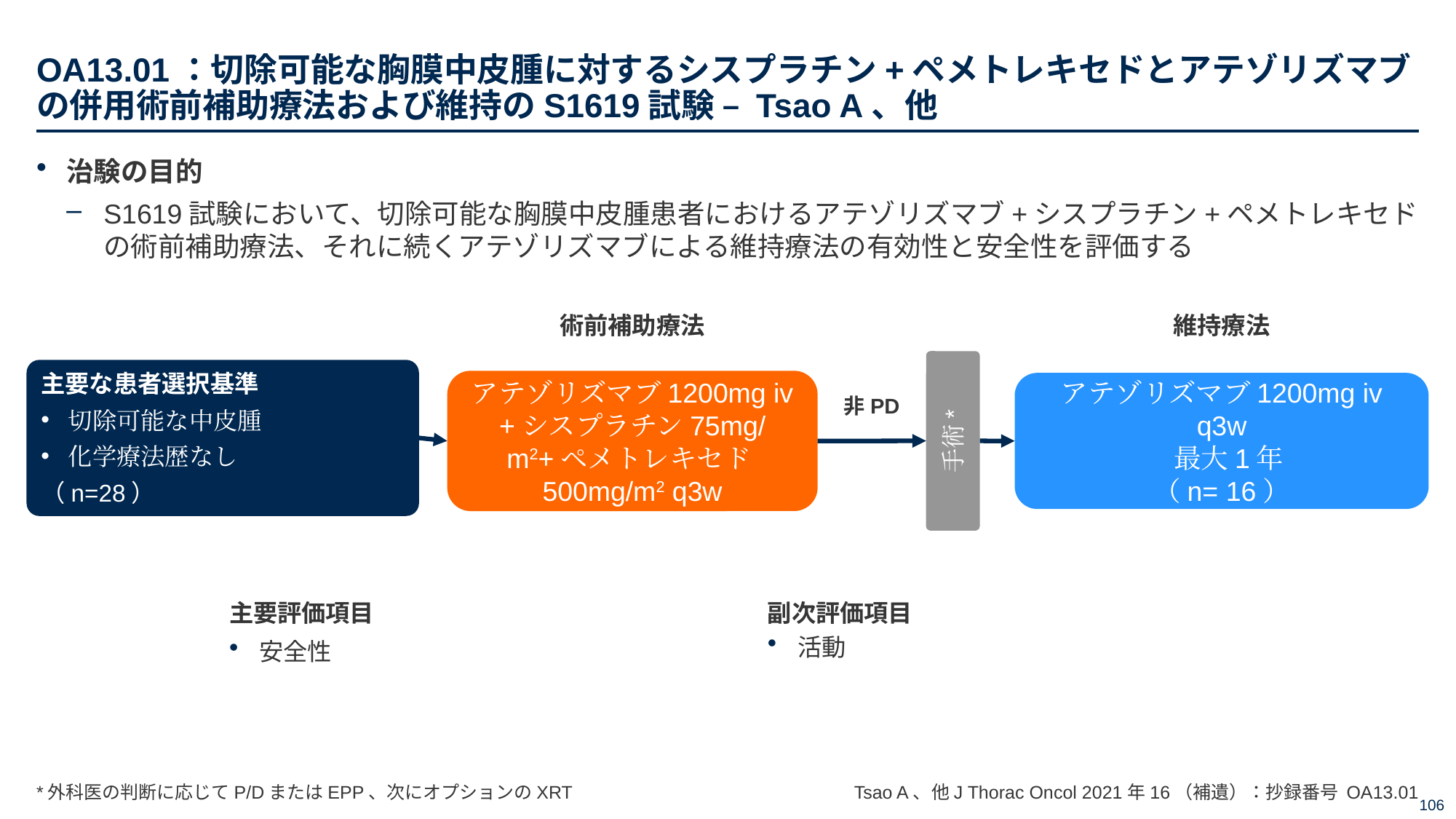

# OA13.01：切除可能な胸膜中皮腫に対するシスプラチン+ペメトレキセドとアテゾリズマブの併用術前補助療法および維持のS1619試験 – Tsao A、他
治験の目的
S1619試験において、切除可能な胸膜中皮腫患者におけるアテゾリズマブ+シスプラチン+ペメトレキセドの術前補助療法、それに続くアテゾリズマブによる維持療法の有効性と安全性を評価する
維持療法
術前補助療法
手術*
主要な患者選択基準
切除可能な中皮腫
化学療法歴なし
（n=28）
アテゾリズマブ1200mg iv
+シスプラチン75mg/m2+ペメトレキセド500mg/m2 q3w
アテゾリズマブ1200mg iv q3w
 最大1年
（n= 16）
非PD
主要評価項目
安全性
副次評価項目
活動
*外科医の判断に応じてP/DまたはEPP、次にオプションのXRT
Tsao A、他J Thorac Oncol 2021年16（補遺）：抄録番号 OA13.01